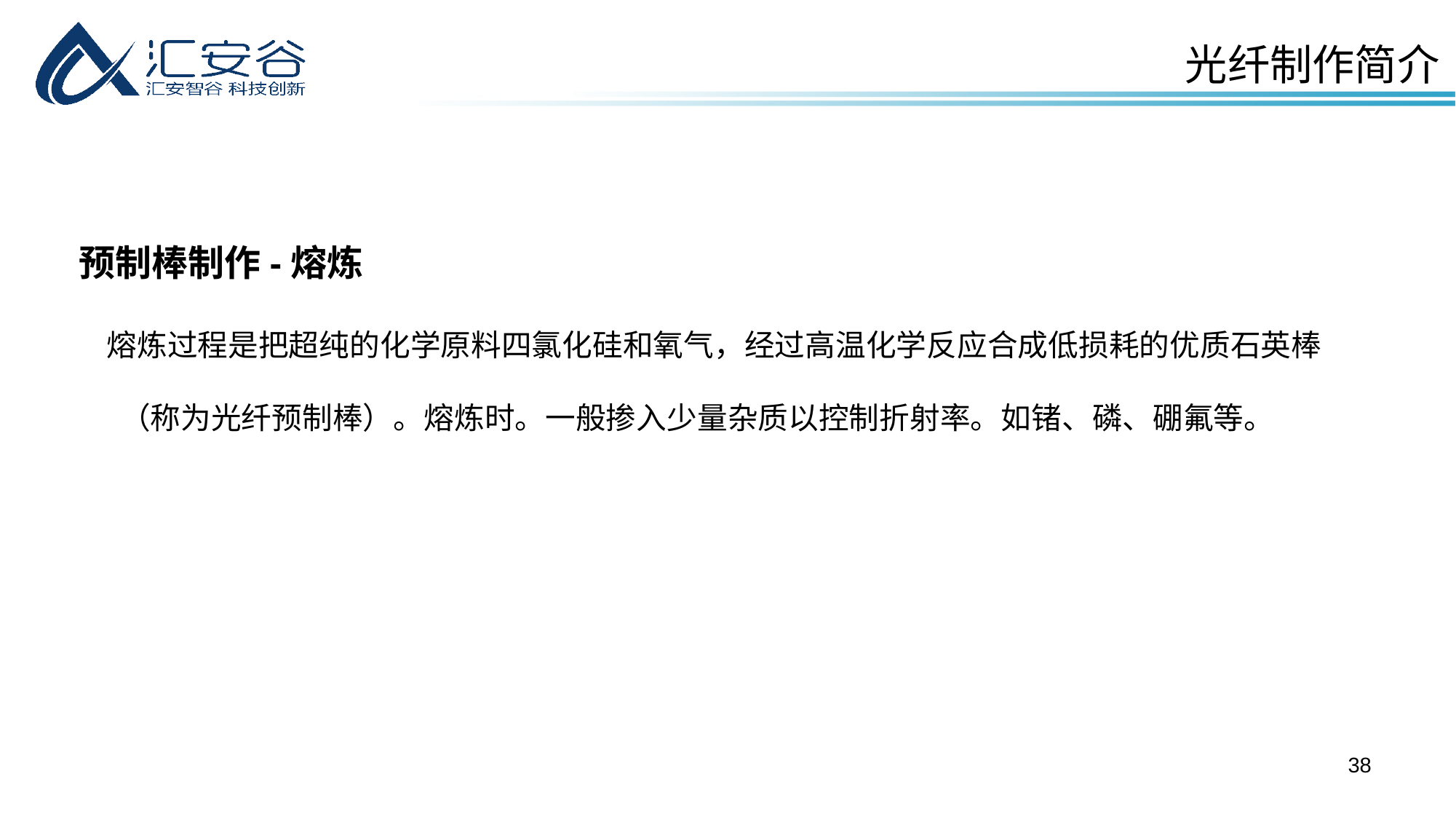

光纤制作简介
预制棒制作-熔炼
   熔炼过程是把超纯的化学原料四氯化硅和氧气，经过高温化学反应合成低损耗的优质石英棒（称为光纤预制棒）。熔炼时。一般掺入少量杂质以控制折射率。如锗、磷、硼氟等。
38